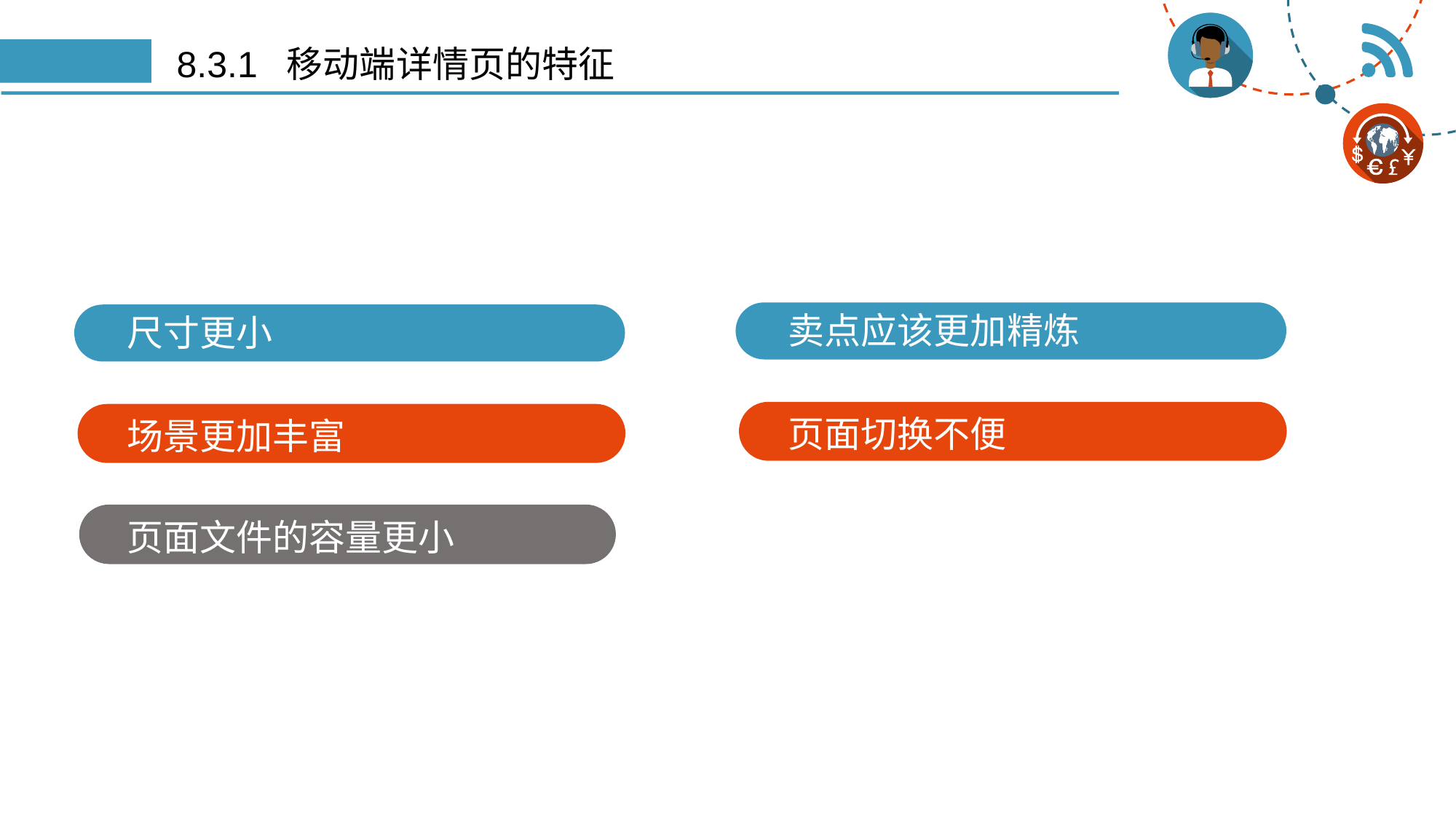

# 8.3.1  移动端详情页的特征

卖点应该更加精炼
尺寸更小
页面切换不便
场景更加丰富
页面文件的容量更小